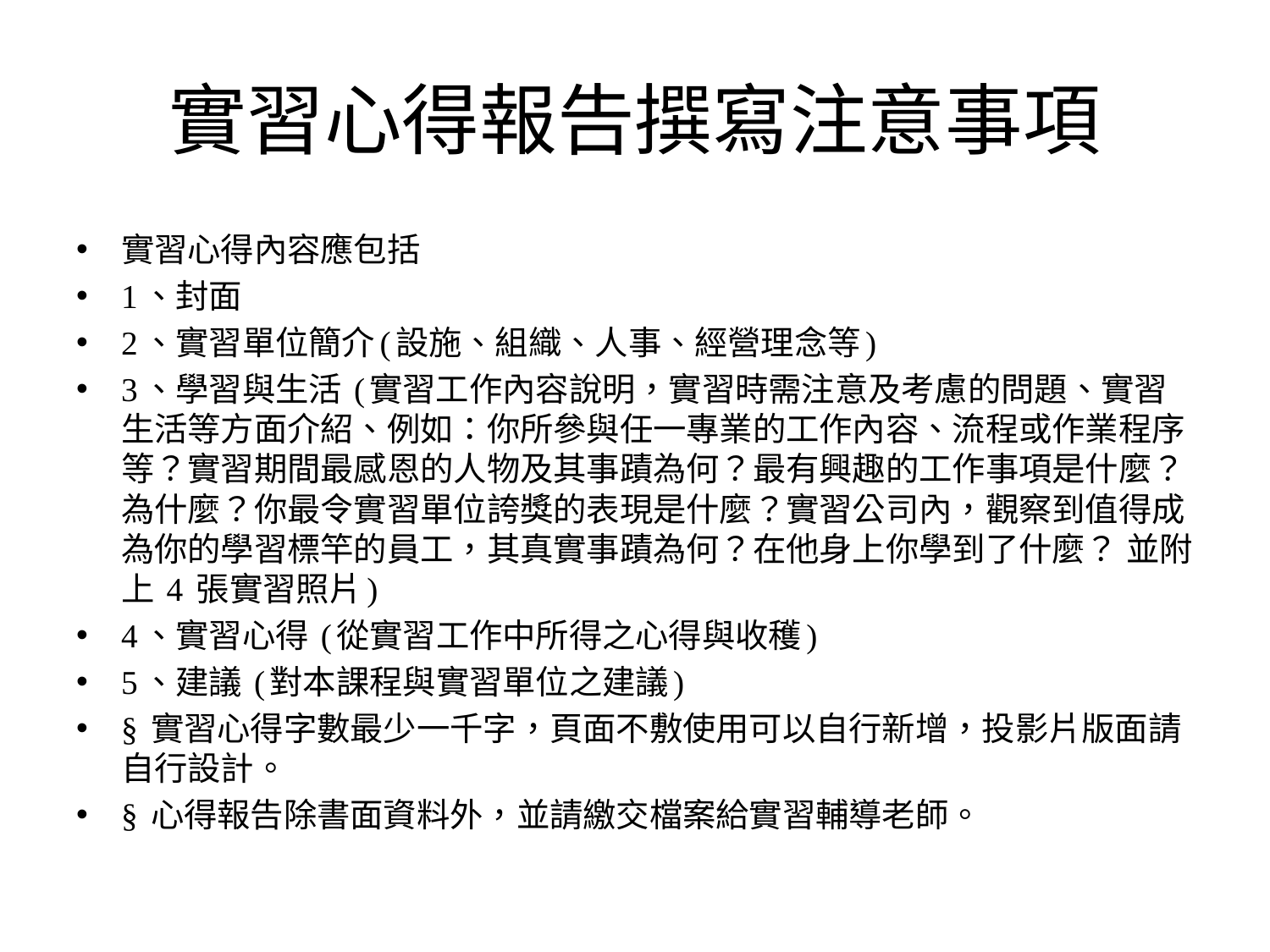

# 實習心得報告撰寫注意事項
實習心得內容應包括
1、封面
2、實習單位簡介(設施、組織、人事、經營理念等)
3、學習與生活 (實習工作內容說明，實習時需注意及考慮的問題、實習生活等方面介紹、例如：你所參與任一專業的工作內容、流程或作業程序等？實習期間最感恩的人物及其事蹟為何？最有興趣的工作事項是什麼？為什麼？你最令實習單位誇獎的表現是什麼？實習公司內，觀察到值得成為你的學習標竿的員工，其真實事蹟為何？在他身上你學到了什麼？ 並附上 4 張實習照片)
4、實習心得 (從實習工作中所得之心得與收穫)
5、建議 (對本課程與實習單位之建議)
§ 實習心得字數最少一千字，頁面不敷使用可以自行新增，投影片版面請自行設計。
§ 心得報告除書面資料外，並請繳交檔案給實習輔導老師。